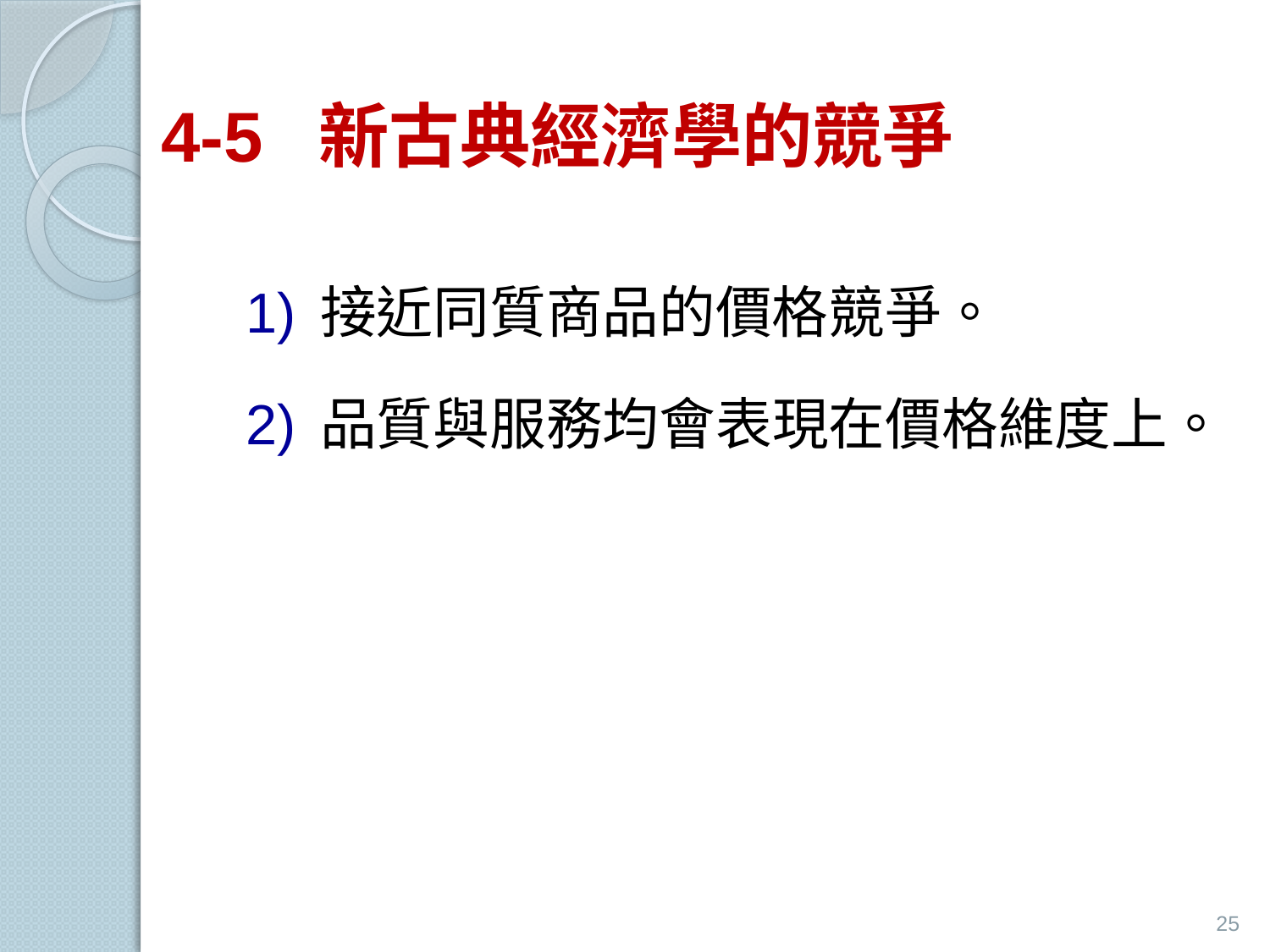

# 4-5  新古典經濟學的競爭
接近同質商品的價格競爭。
品質與服務均會表現在價格維度上。
25